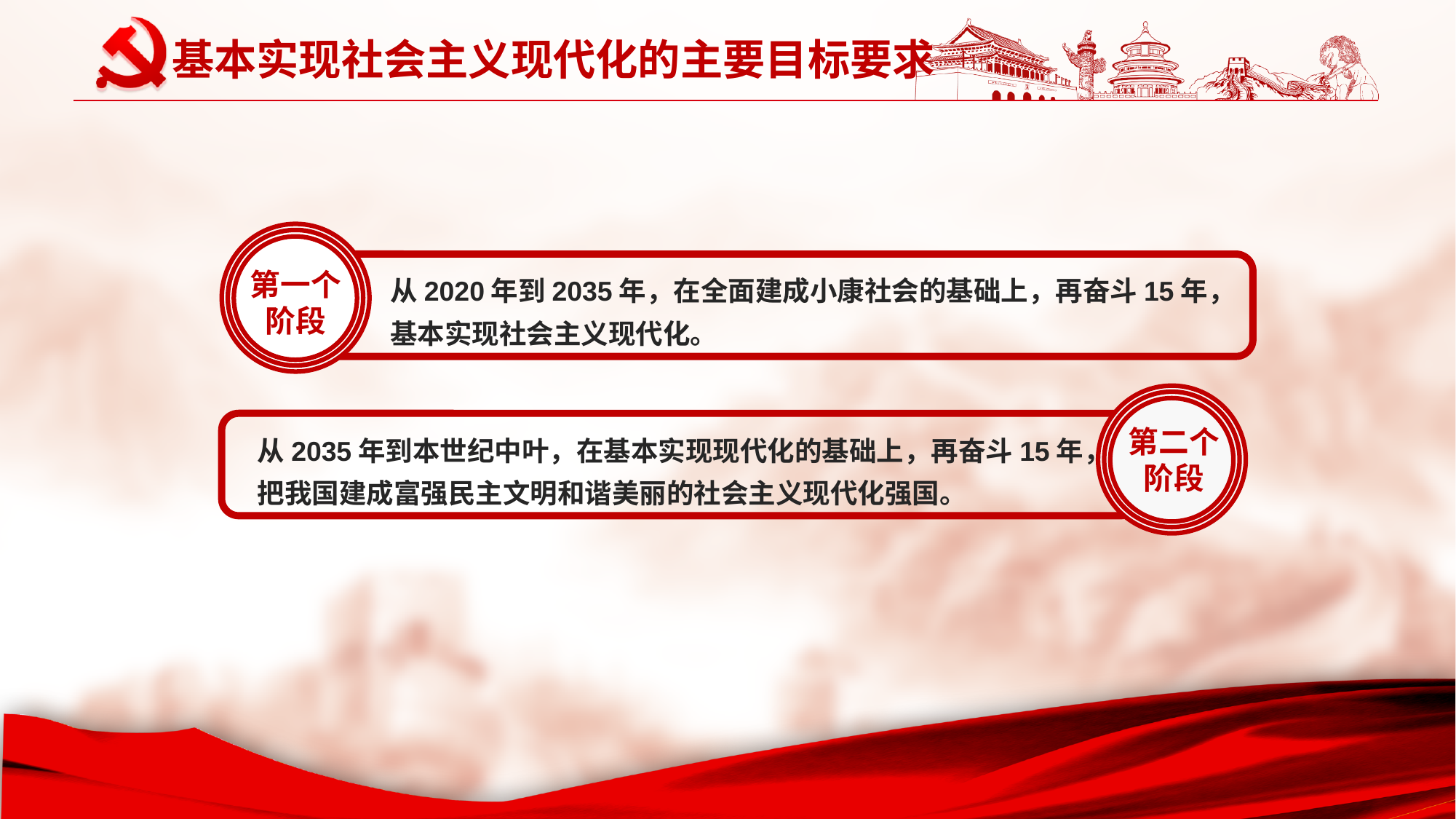

基本实现社会主义现代化的主要目标要求

从2020年到2035年，在全面建成小康社会的基础上，再奋斗15年，基本实现社会主义现代化。
第一个
阶段

第二个
阶段
从2035年到本世纪中叶，在基本实现现代化的基础上，再奋斗15年，把我国建成富强民主文明和谐美丽的社会主义现代化强国。